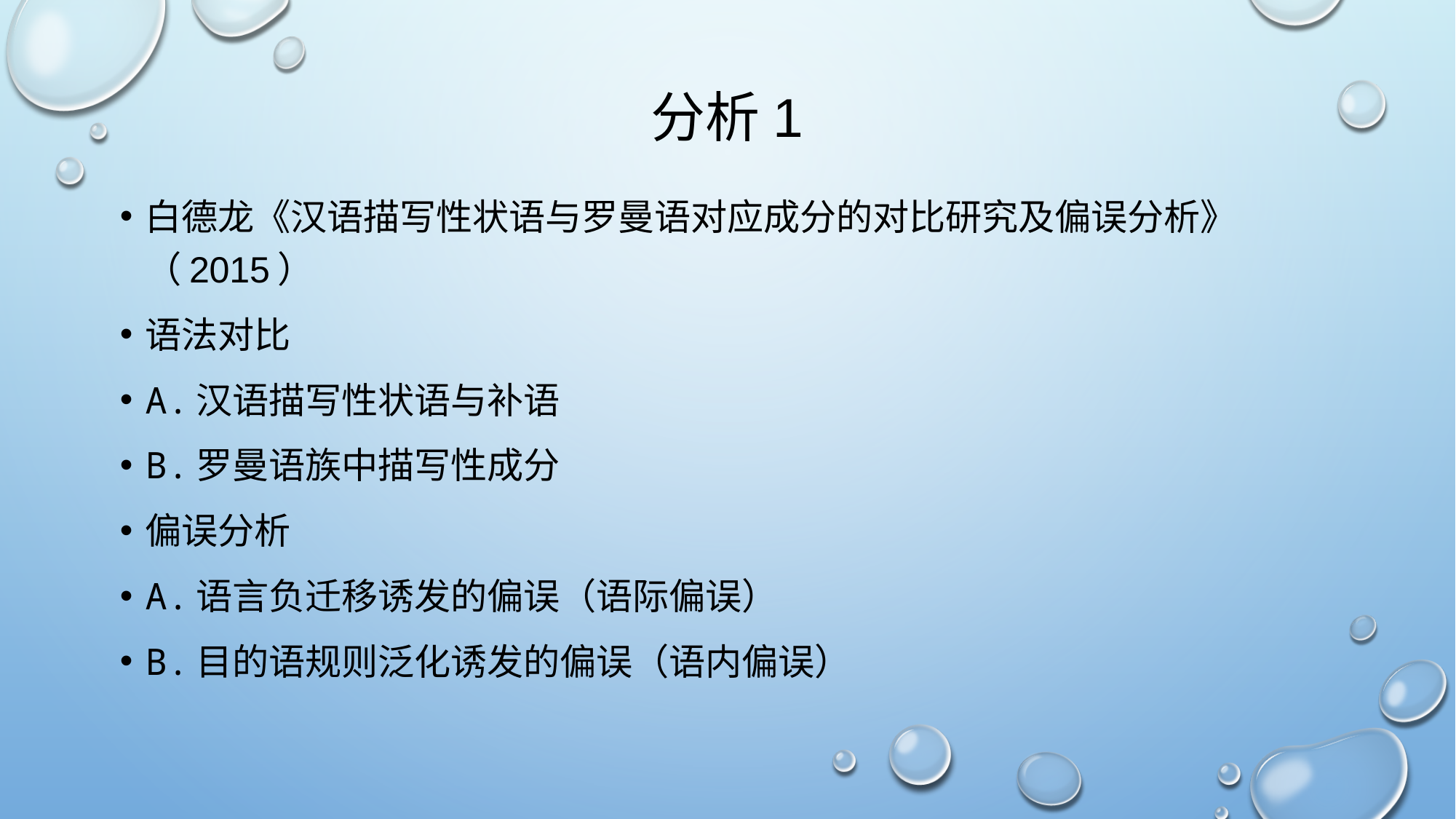

# 分析1
白德龙《汉语描写性状语与罗曼语对应成分的对比研究及偏误分析》（2015）
语法对比
a.汉语描写性状语与补语
B.罗曼语族中描写性成分
偏误分析
A.语言负迁移诱发的偏误（语际偏误）
B.目的语规则泛化诱发的偏误（语内偏误）